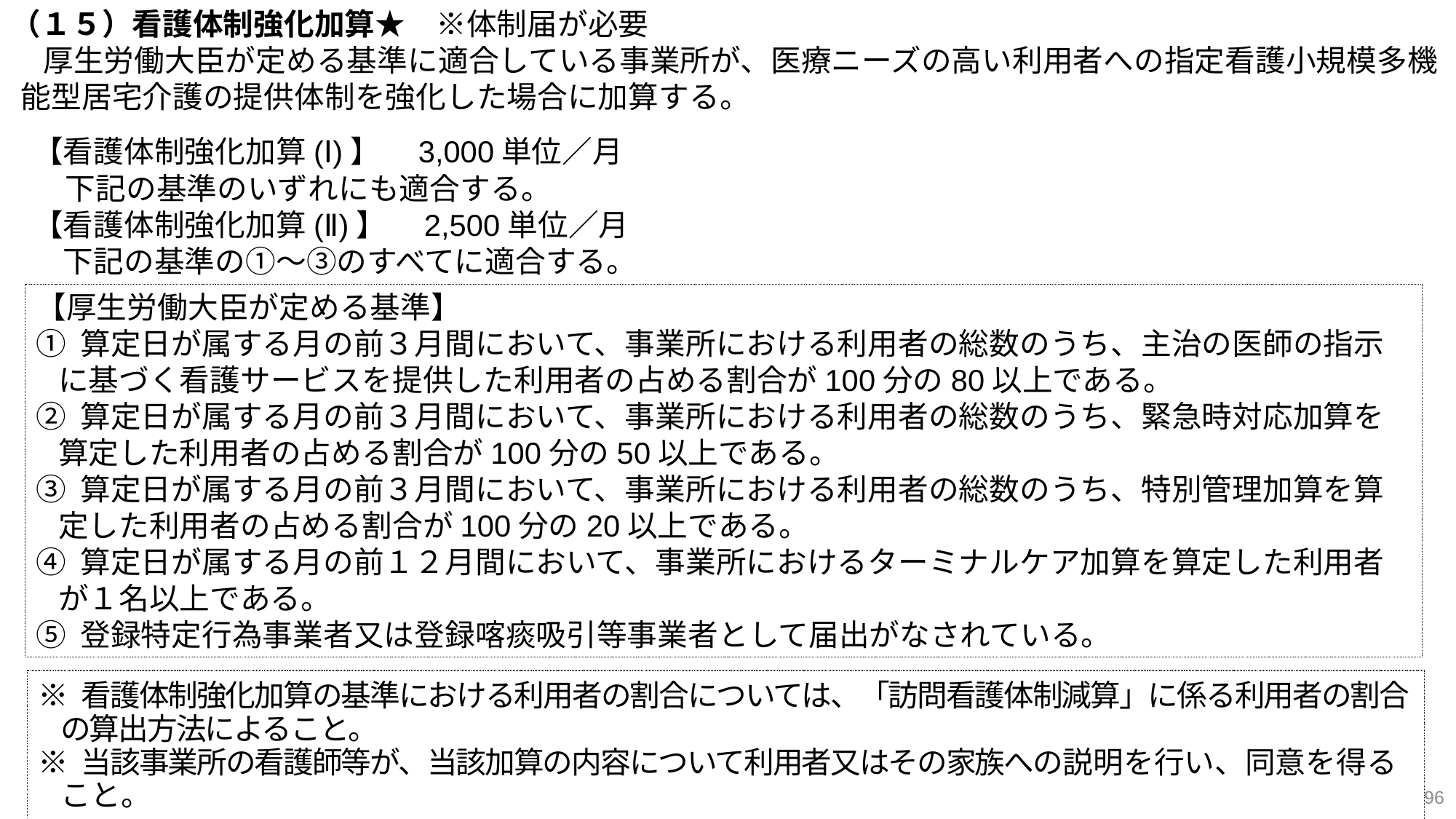

（１５）看護体制強化加算★　※体制届が必要
厚生労働大臣が定める基準に適合している事業所が、医療ニーズの高い利用者への指定看護小規模多機能型居宅介護の提供体制を強化した場合に加算する。

【看護体制強化加算(Ⅰ)】　3,000単位／月
下記の基準のいずれにも適合する。
【看護体制強化加算(Ⅱ)】　2,500単位／月
　下記の基準の①～③のすべてに適合する。

【厚生労働大臣が定める基準】
① 算定日が属する月の前３月間において、事業所における利用者の総数のうち、主治の医師の指示に基づく看護サービスを提供した利用者の占める割合が100分の80以上である。
② 算定日が属する月の前３月間において、事業所における利用者の総数のうち、緊急時対応加算を算定した利用者の占める割合が100分の50以上である。
③ 算定日が属する月の前３月間において、事業所における利用者の総数のうち、特別管理加算を算定した利用者の占める割合が100分の20以上である。
④ 算定日が属する月の前１２月間において、事業所におけるターミナルケア加算を算定した利用者が１名以上である。
⑤ 登録特定行為事業者又は登録喀痰吸引等事業者として届出がなされている。
※ 看護体制強化加算の基準における利用者の割合については、「訪問看護体制減算」に係る利用者の割合の算出方法によること。
※ 当該事業所の看護師等が、当該加算の内容について利用者又はその家族への説明を行い、同意を得ること。

96